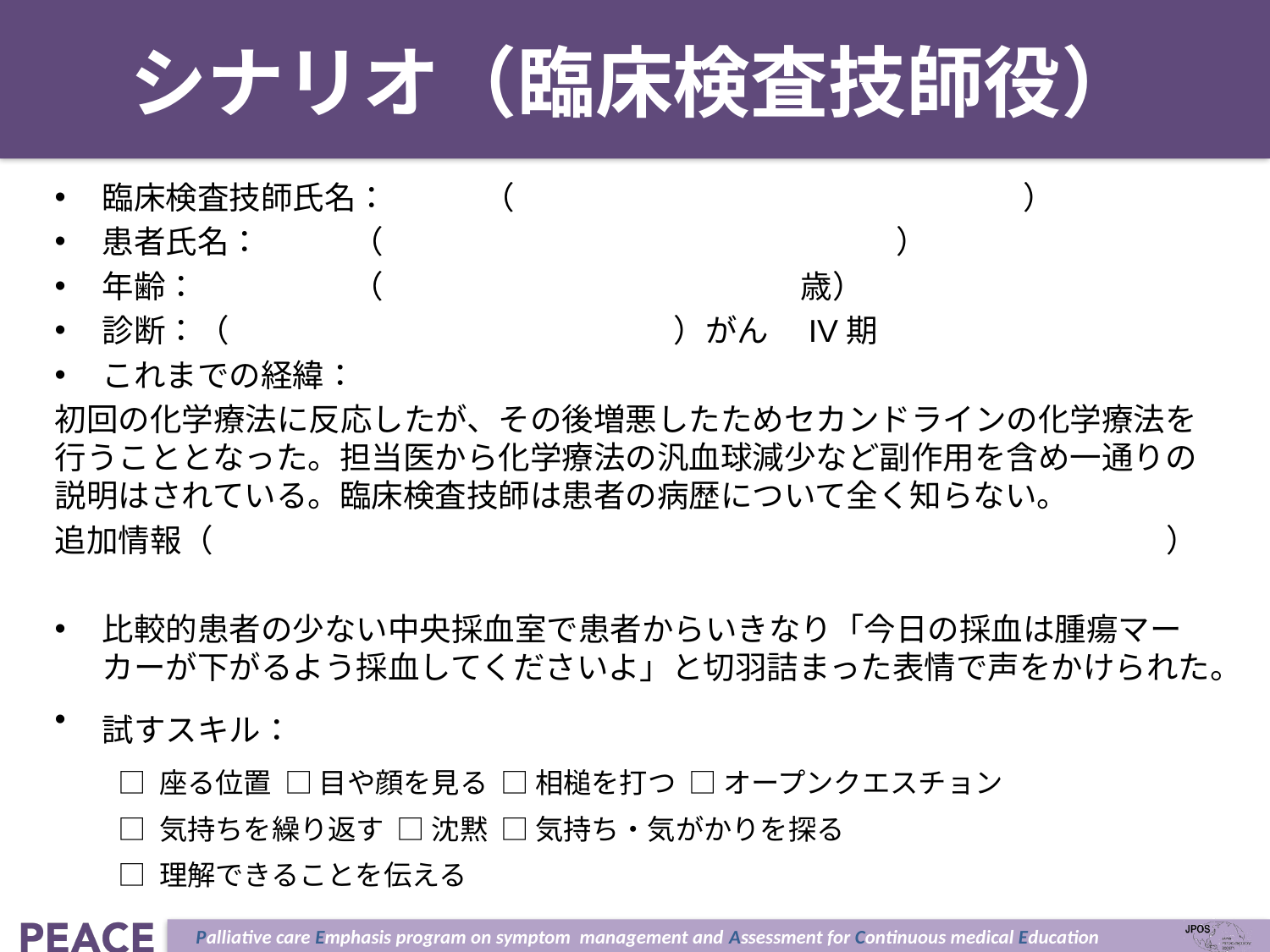

# シナリオ（臨床検査技師役）
臨床検査技師氏名：	（		　　　　　　　　　）
患者氏名：	（		　　　　　　　　　）
年齢：	（	　　　　　　　　　　歳）
診断：（				　　）がん　IV期
これまでの経緯：
初回の化学療法に反応したが、その後増悪したためセカンドラインの化学療法を行うこととなった。担当医から化学療法の汎血球減少など副作用を含め一通りの説明はされている。臨床検査技師は患者の病歴について全く知らない。
追加情報（　　　　　　　　　　　　　　　　　　　　　　　　　　　　　　）

比較的患者の少ない中央採血室で患者からいきなり「今日の採血は腫瘍マーカーが下がるよう採血してくださいよ」と切羽詰まった表情で声をかけられた。
試すスキル：
□ 座る位置  □ 目や顔を見る  □ 相槌を打つ  □ オープンクエスチョン
□ 気持ちを繰り返す  □ 沈黙  □ 気持ち・気がかりを探る
□ 理解できることを伝える